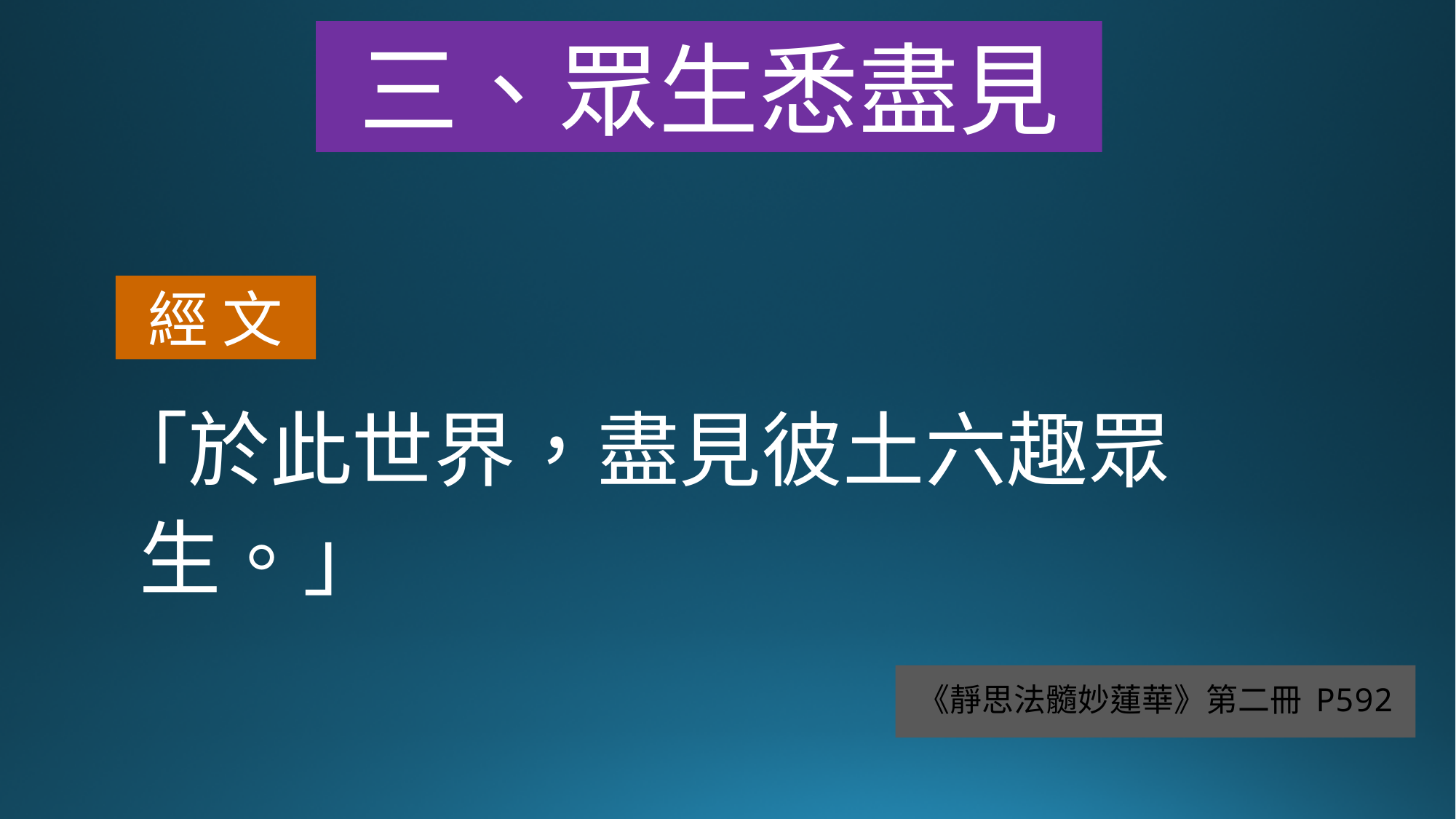

三、眾生悉盡見
經 文
「於此世界，盡見彼土六趣眾生。」
# 《靜思法髓妙蓮華》第二冊 P592